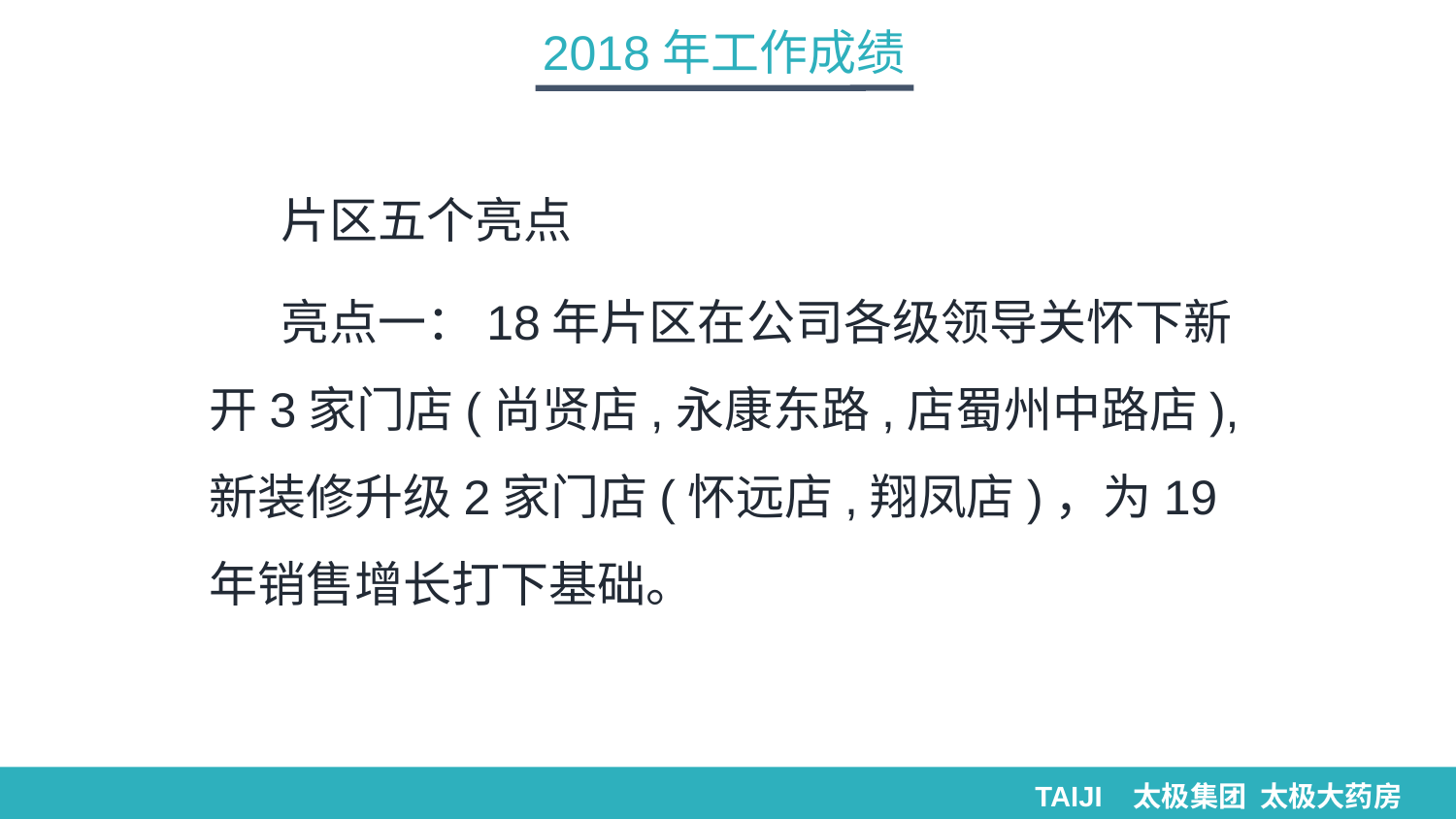

2018年工作成绩
片区五个亮点
亮点一：18年片区在公司各级领导关怀下新开3家门店(尚贤店,永康东路,店蜀州中路店),新装修升级2家门店(怀远店,翔凤店)，为19年销售增长打下基础。

TAIJI   太极集团  太极大药房